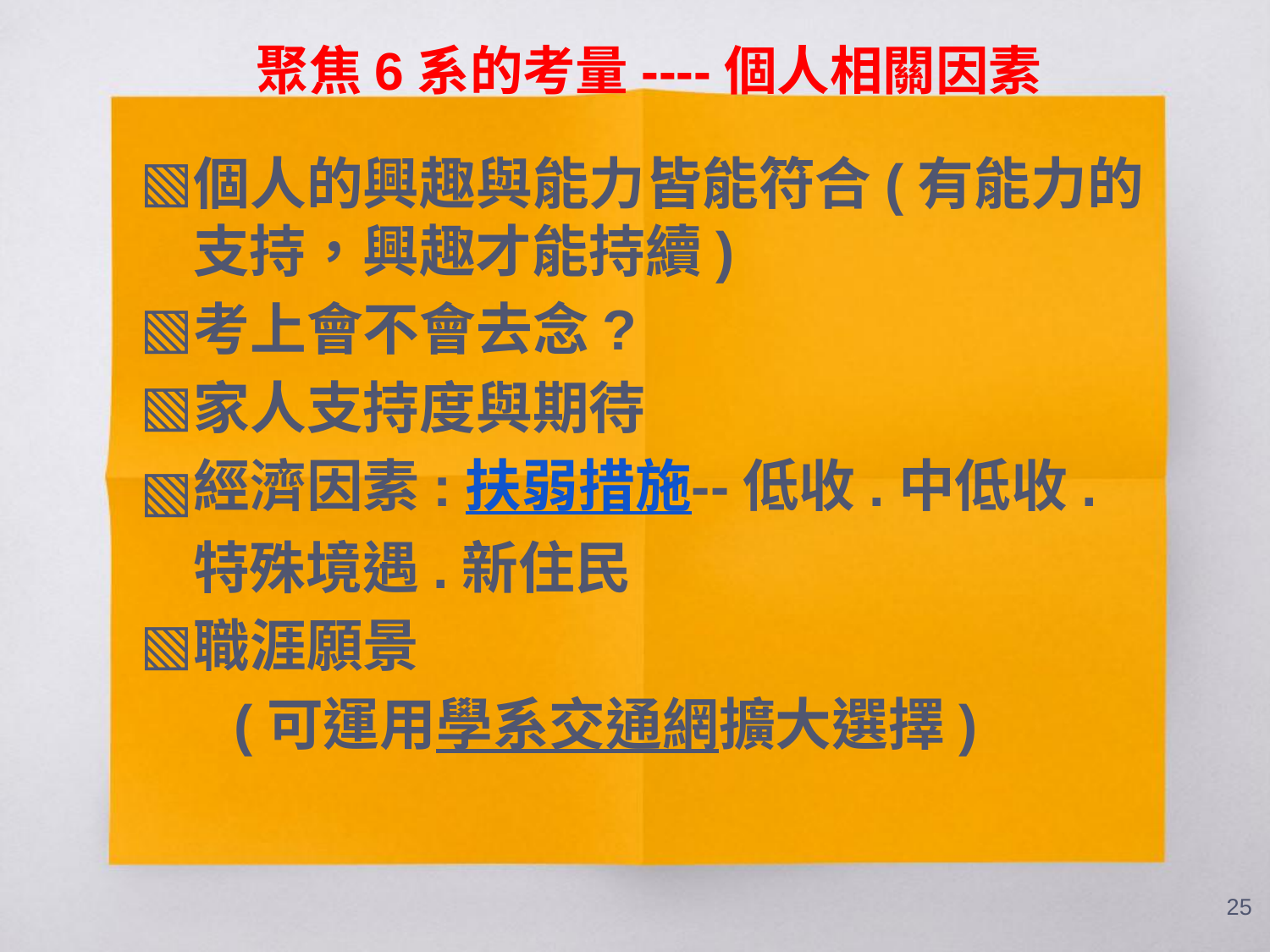

聚焦6系的考量----個人相關因素
個人的興趣與能力皆能符合(有能力的支持，興趣才能持續)
考上會不會去念?
家人支持度與期待
經濟因素:扶弱措施--低收.中低收.特殊境遇.新住民
職涯願景
      (可運用學系交通網擴大選擇)

25